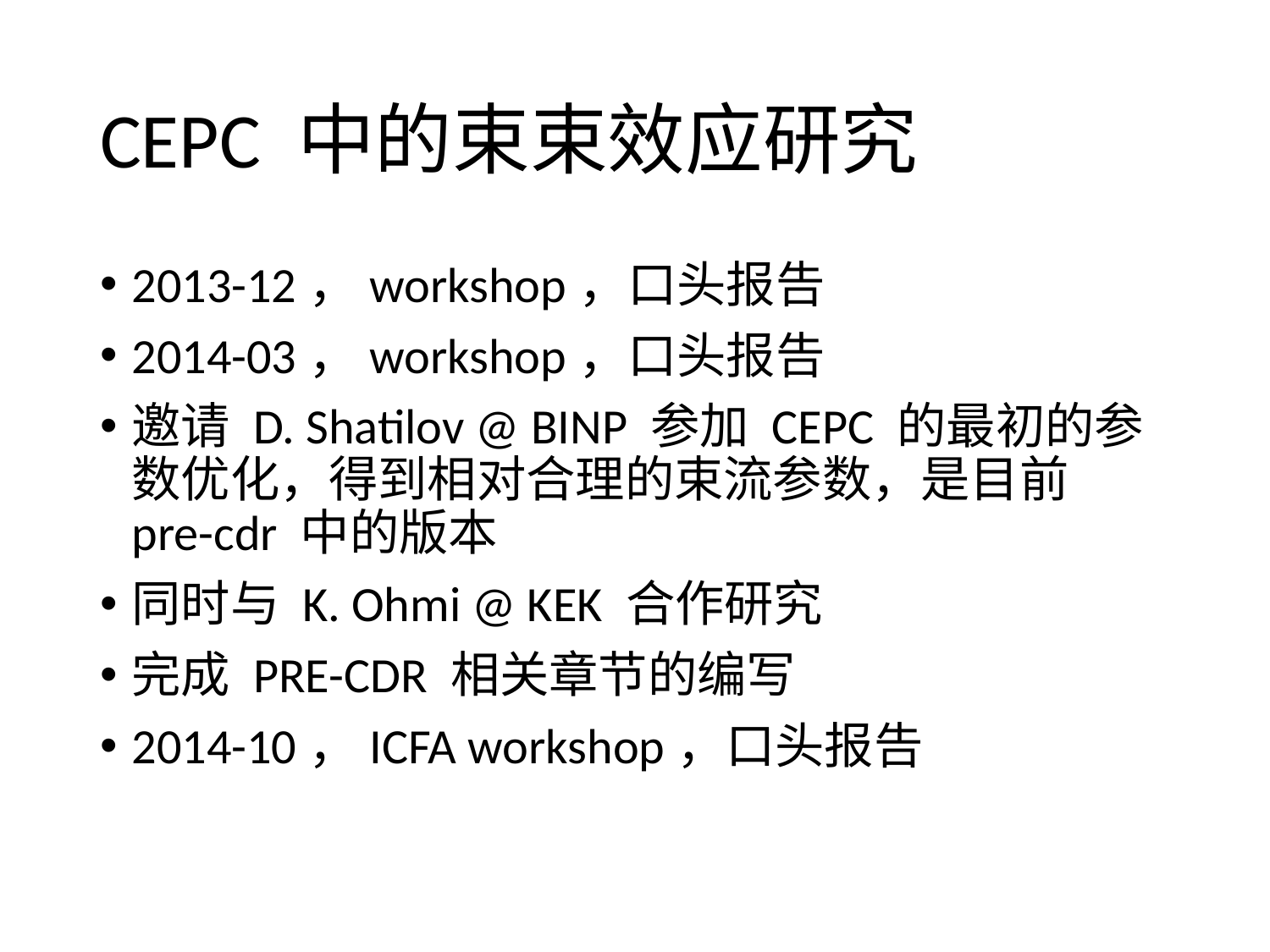

# CEPC 中的束束效应研究
2013-12，workshop，口头报告
2014-03，workshop，口头报告
邀请 D. Shatilov @ BINP 参加 CEPC 的最初的参数优化，得到相对合理的束流参数，是目前 pre-cdr 中的版本
同时与 K. Ohmi @ KEK 合作研究
完成 PRE-CDR 相关章节的编写
2014-10，ICFA workshop，口头报告